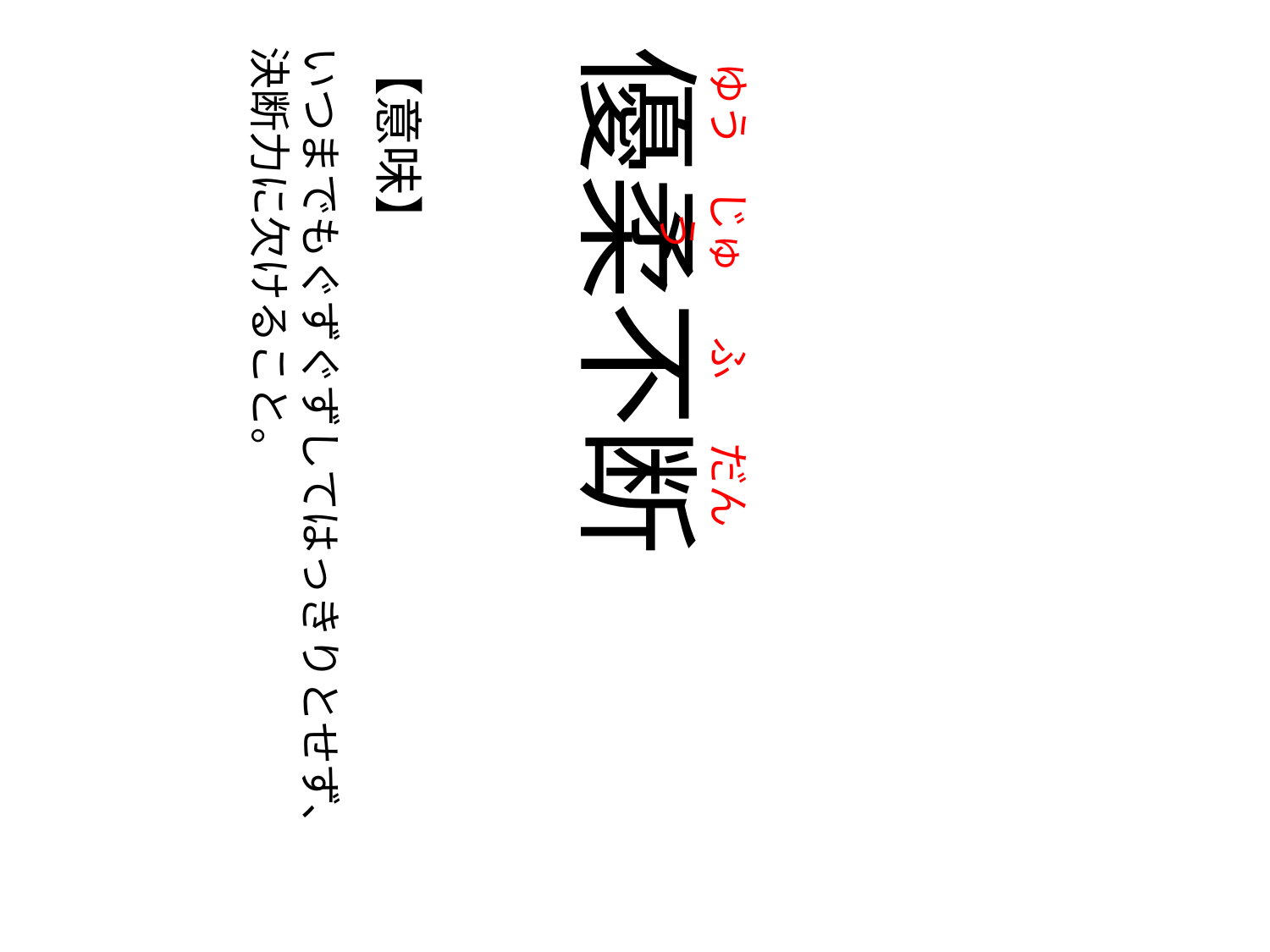

ゆう
の
じゅう
の
ふ
の
だん
いつまでもぐずぐずしてはっきりとせず、
決断力に欠けること。
【意味】
優柔不断